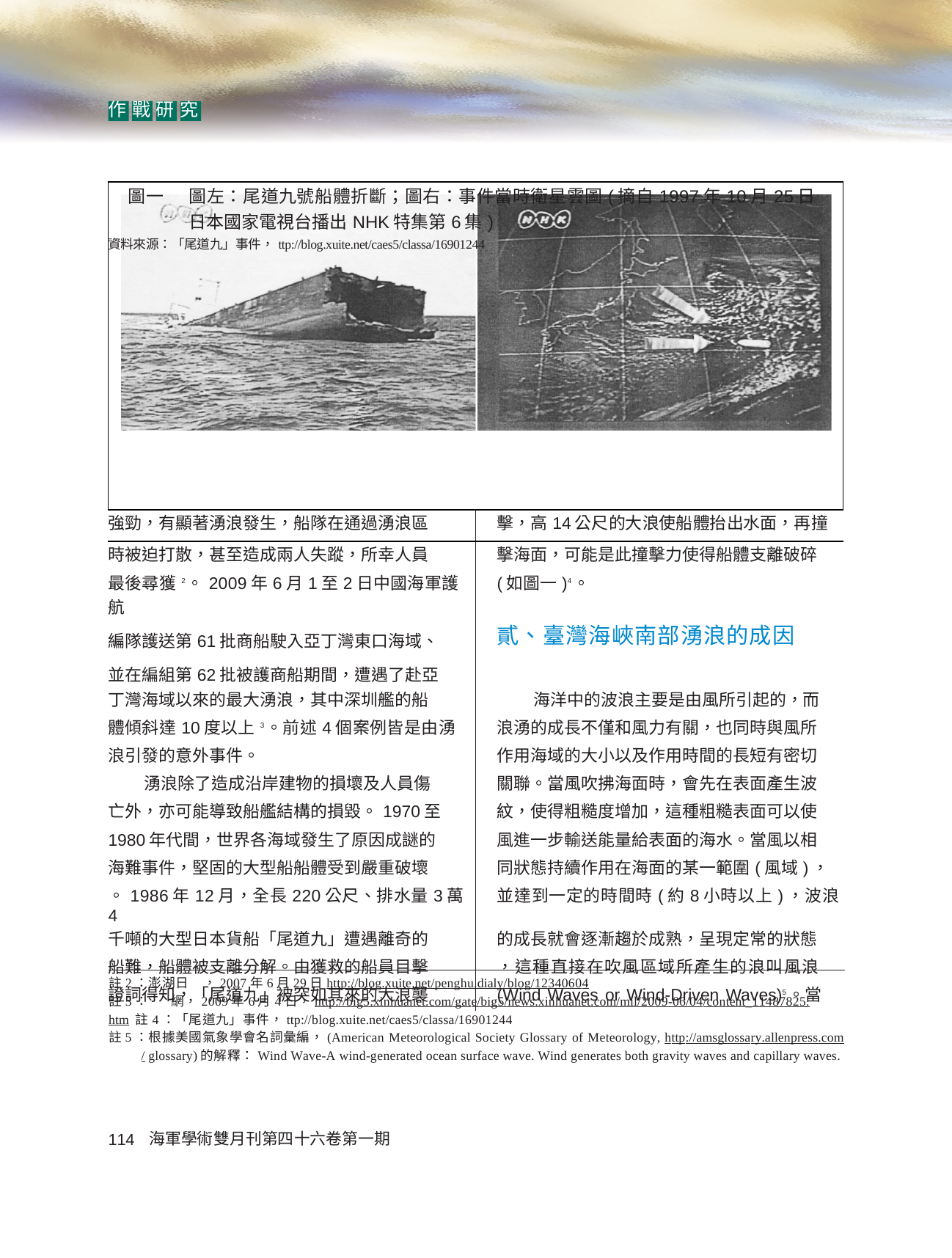

作 戰 研 究

| 圖一 圖左：尾道九號船體折斷；圖右：事件當時衛星雲圖(摘自1997年10月25日 日本國家電視台播出NHK特集第6集) 資料來源：「尾道九」事件，ttp://blog.xuite.net/caes5/classa/16901244 |  |
| --- | --- |
| 強勁，有顯著湧浪發生，船隊在通過湧浪區 | 擊，高14公尺的大浪使船體抬出水面，再撞 |
| 時被迫打散，甚至造成兩人失蹤，所幸人員 | 擊海面，可能是此撞擊力使得船體支離破碎 |
| 最後尋獲2。2009年6月1至2日中國海軍護航 | (如圖一)4。 |
| 編隊護送第61批商船駛入亞丁灣東口海域、 並在編組第62批被護商船期間，遭遇了赴亞 | 貳、臺灣海峽南部湧浪的成因 |
| 丁灣海域以來的最大湧浪，其中深圳艦的船 | 海洋中的波浪主要是由風所引起的，而 |
| 體傾斜達10度以上3。前述4個案例皆是由湧 | 浪湧的成長不僅和風力有關，也同時與風所 |
| 浪引發的意外事件。 | 作用海域的大小以及作用時間的長短有密切 |
| 湧浪除了造成沿岸建物的損壞及人員傷 | 關聯。當風吹拂海面時，會先在表面產生波 |
| 亡外，亦可能導致船艦結構的損毀。1970至 | 紋，使得粗糙度增加，這種粗糙表面可以使 |
| 1980年代間，世界各海域發生了原因成謎的 | 風進一步輸送能量給表面的海水。當風以相 |
| 海難事件，堅固的大型船船體受到嚴重破壞 | 同狀態持續作用在海面的某一範圍(風域)， |
| 。1986年12月，全長220公尺、排水量3萬4 | 並達到一定的時間時(約8小時以上)，波浪 |
| 千噸的大型日本貨船「尾道九」遭遇離奇的 | 的成長就會逐漸趨於成熟，呈現定常的狀態 |
| 船難，船體被支離分解。由獲救的船員目擊 | ，這種直接在吹風區域所產生的浪叫風浪 |
| 證詞得知，「尾道九」被突如其來的大浪襲 | (Wind Waves or Wind-Driven Waves)5。當 |

註2：澎湖日    ，2007年6月29日http://blog.xuite.net/penghu.dialy/blog/12340604
註3：	網，2009年6月4日，http://big5.xinhuanet.com/gate/big5/news.xinhuanet.com/mil/2009-06/04/content_11487825.htm 註4：「尾道九」事件，ttp://blog.xuite.net/caes5/classa/16901244
註5：根據美國氣象學會名詞彙編，(American Meteorological Society Glossary of Meteorology, http://amsglossary.allenpress.com/ glossary)的解釋：Wind Wave-A wind-generated ocean surface wave. Wind generates both gravity waves and capillary waves.
海軍學術雙月刊第四十六卷第一期
114